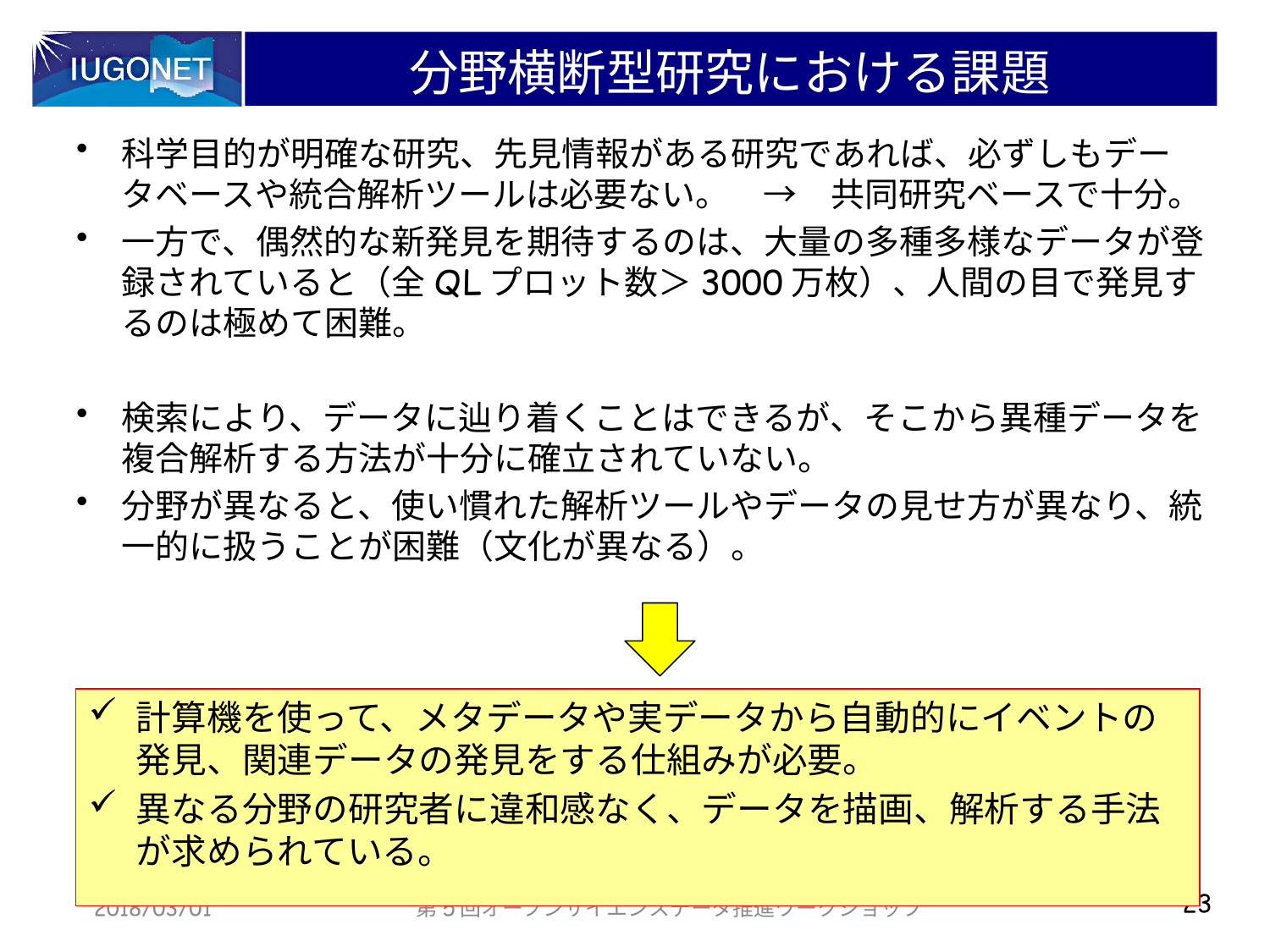

# 分野横断型研究における課題
科学目的が明確な研究、先見情報がある研究であれば、必ずしもデータベースや統合解析ツールは必要ない。　→　共同研究ベースで十分。
一方で、偶然的な新発見を期待するのは、大量の多種多様なデータが登録されていると（全QLプロット数＞3000万枚）、人間の目で発見するのは極めて困難。

検索により、データに辿り着くことはできるが、そこから異種データを複合解析する方法が十分に確立されていない。
分野が異なると、使い慣れた解析ツールやデータの見せ方が異なり、統一的に扱うことが困難（文化が異なる）。

計算機を使って、メタデータや実データから自動的にイベントの発見、関連データの発見をする仕組みが必要。
異なる分野の研究者に違和感なく、データを描画、解析する手法が求められている。
2018/03/01
第5回オープンサイエンスデータ推進ワークショップ
23